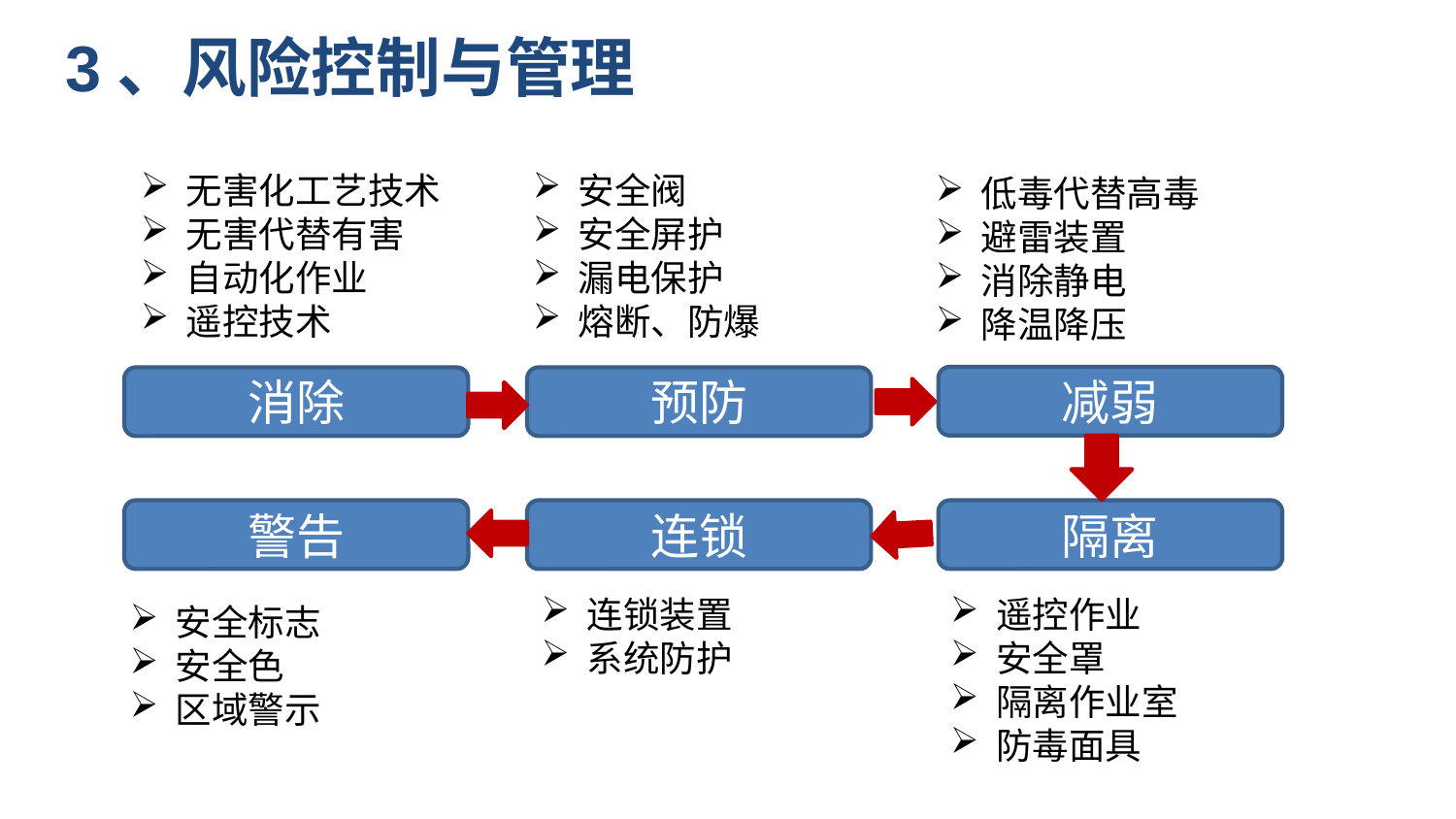

3、风险控制与管理
无害化工艺技术
无害代替有害
自动化作业
遥控技术
安全阀
安全屏护
漏电保护
熔断、防爆
低毒代替高毒
避雷装置
消除静电
降温降压
减弱
消除
预防

警告
连锁
隔离

连锁装置
系统防护
遥控作业
安全罩
隔离作业室
防毒面具
安全标志
安全色
区域警示